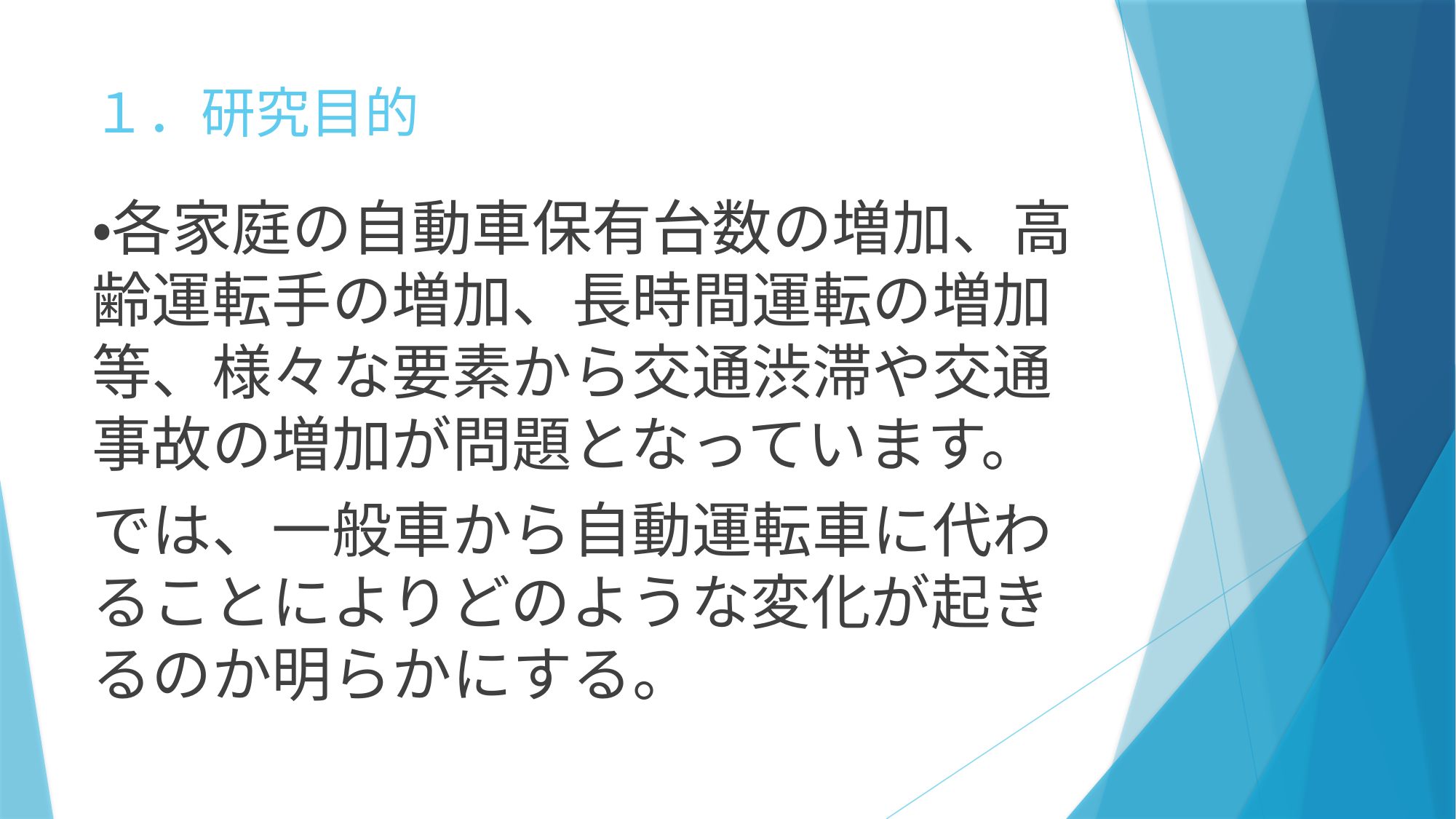

# １．研究目的
・各家庭の自動車保有台数の増加、高齢運転手の増加、長時間運転の増加等、様々な要素から交通渋滞や交通事故の増加が問題となっています。
では、一般車から自動運転車に代わることによりどのような変化が起きるのか明らかにする。